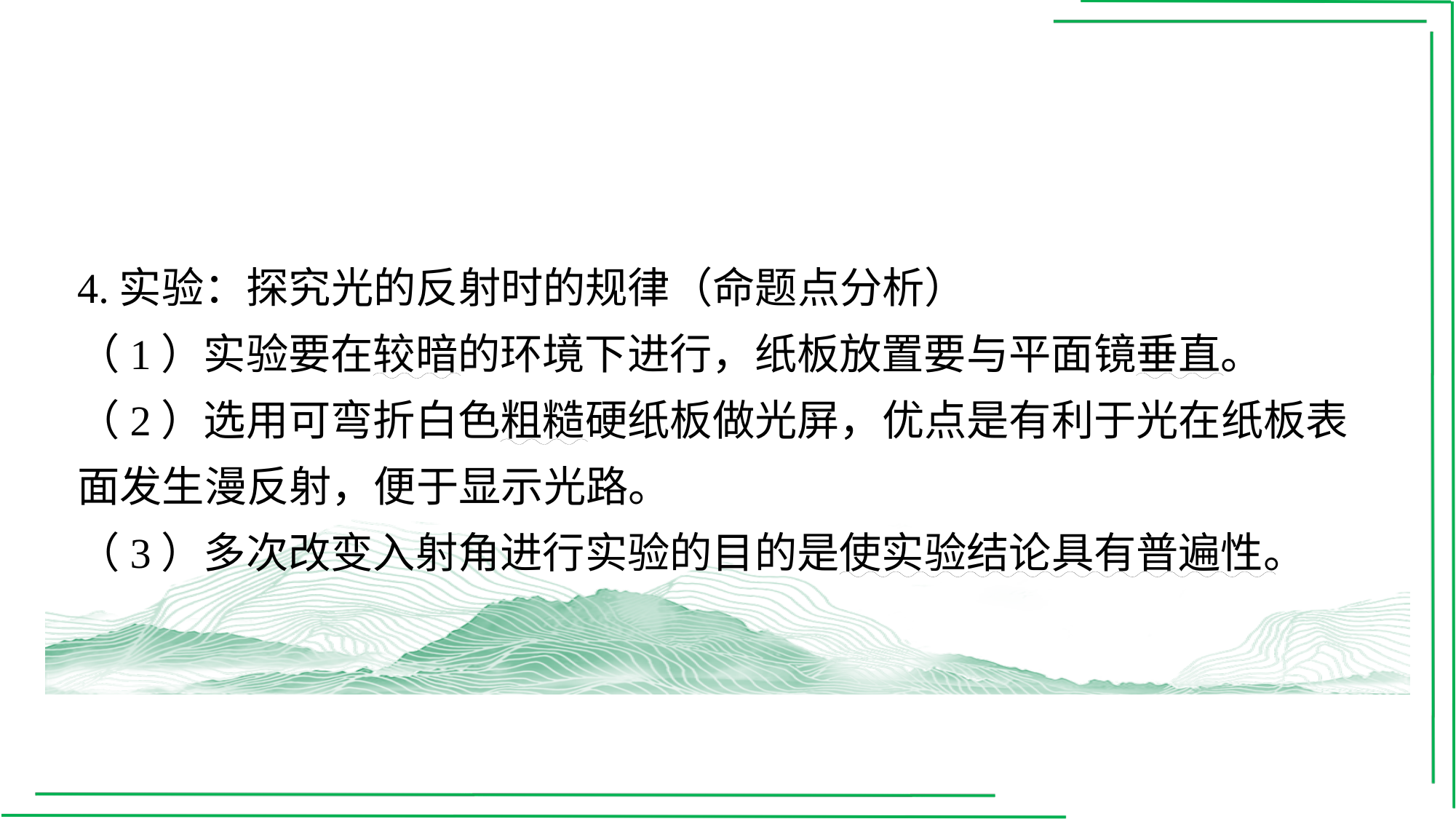

4.实验：探究光的反射时的规律（命题点分析）
（1）实验要在较暗的环境下进行，纸板放置要与平面镜垂直。
（2）选用可弯折白色粗糙硬纸板做光屏，优点是有利于光在纸板表面发生漫反射，便于显示光路。
（3）多次改变入射角进行实验的目的是使实验结论具有普遍性。